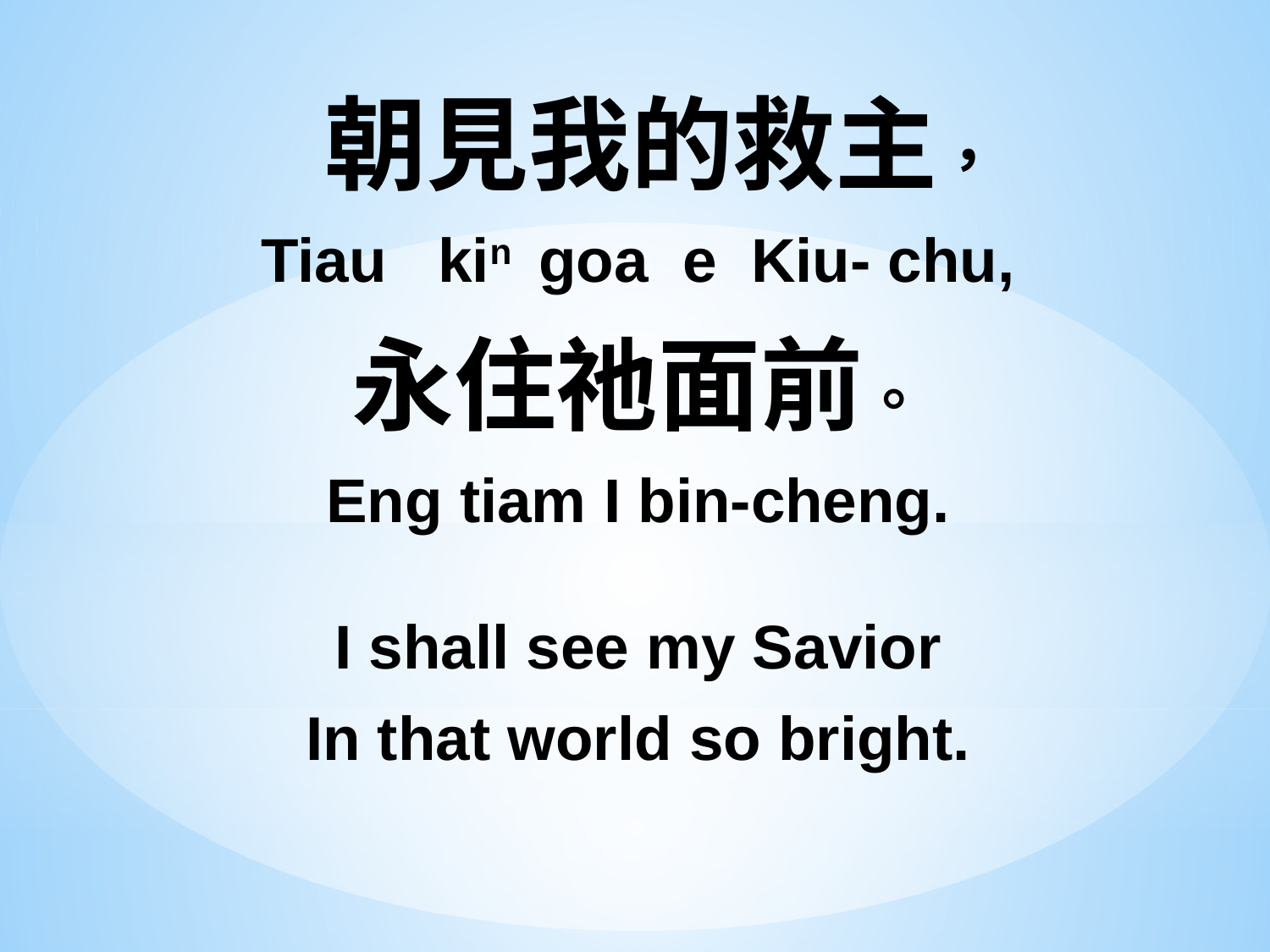

朝見我的救主，
Tiau   kin  goa  e  Kiu- chu,
永住祂面前。
Eng tiam I bin-cheng.

I shall see my Savior
In that world so bright.